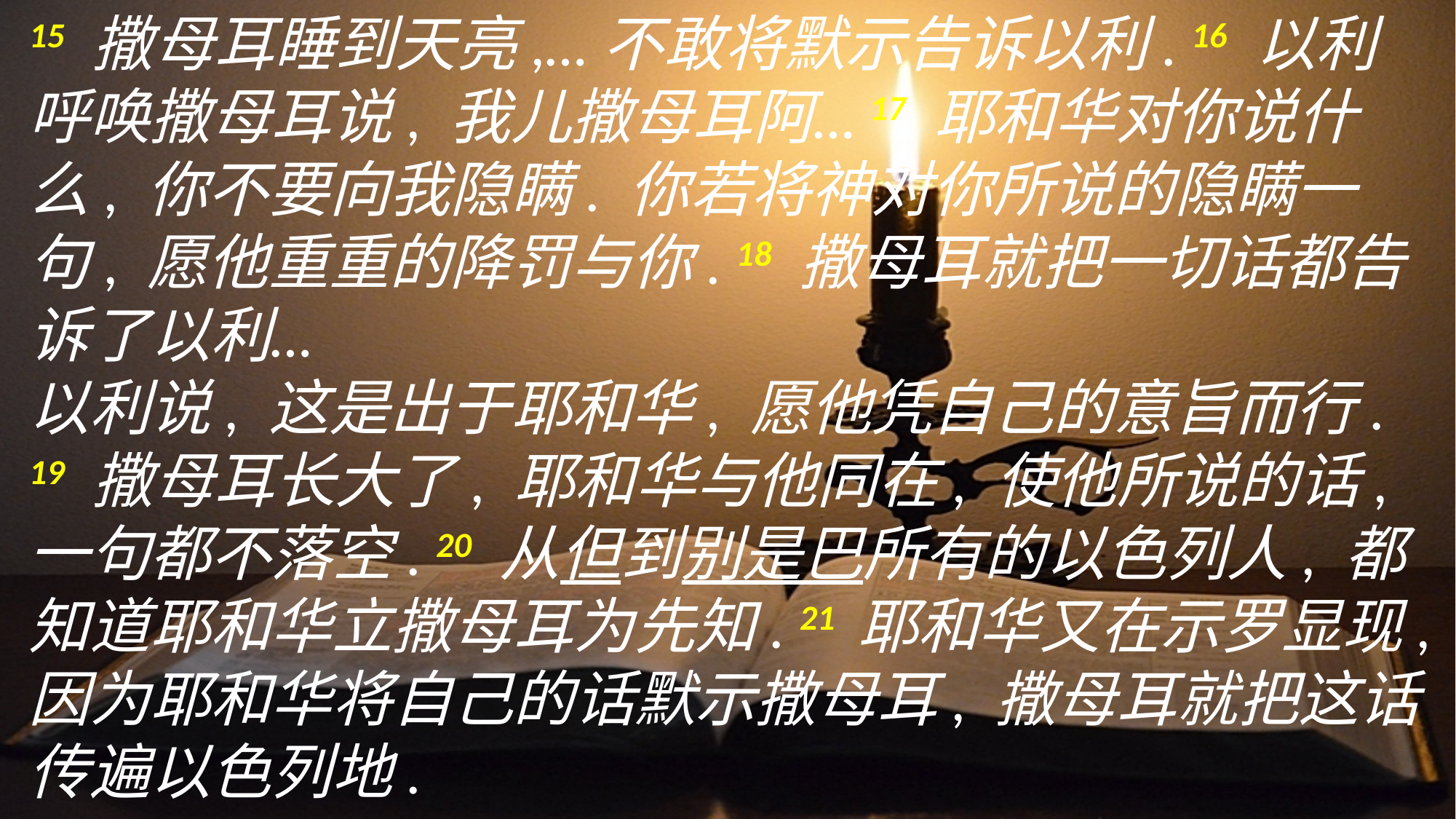

15 撒母耳睡到天亮,…不敢将默示告诉以利. 16 以利呼唤撒母耳说, 我儿撒母耳阿…17 耶和华对你说什么, 你不要向我隐瞒. 你若将神对你所说的隐瞒一句, 愿他重重的降罚与你. 18 撒母耳就把一切话都告诉了以利…
以利说, 这是出于耶和华, 愿他凭自己的意旨而行.
19 撒母耳长大了, 耶和华与他同在, 使他所说的话,
一句都不落空. 20 从但到别是巴所有的以色列人, 都知道耶和华立撒母耳为先知. 21 耶和华又在示罗显现, 因为耶和华将自己的话默示撒母耳, 撒母耳就把这话传遍以色列地.